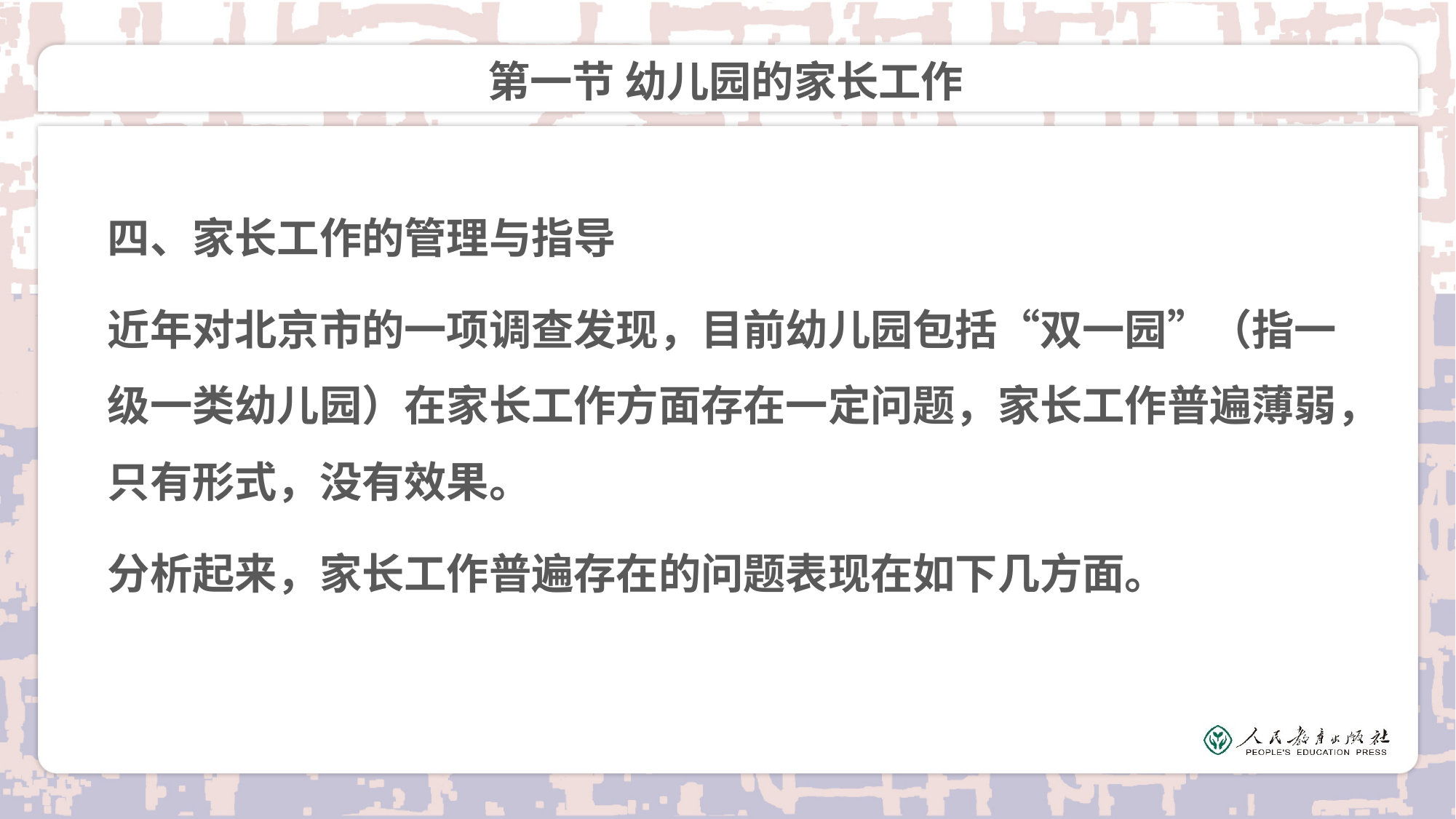

# 第一节 幼儿园的家长工作
四、家长工作的管理与指导
近年对北京市的一项调查发现，目前幼儿园包括“双一园”（指一级一类幼儿园）在家长工作方面存在一定问题，家长工作普遍薄弱，只有形式，没有效果。
分析起来，家长工作普遍存在的问题表现在如下几方面。